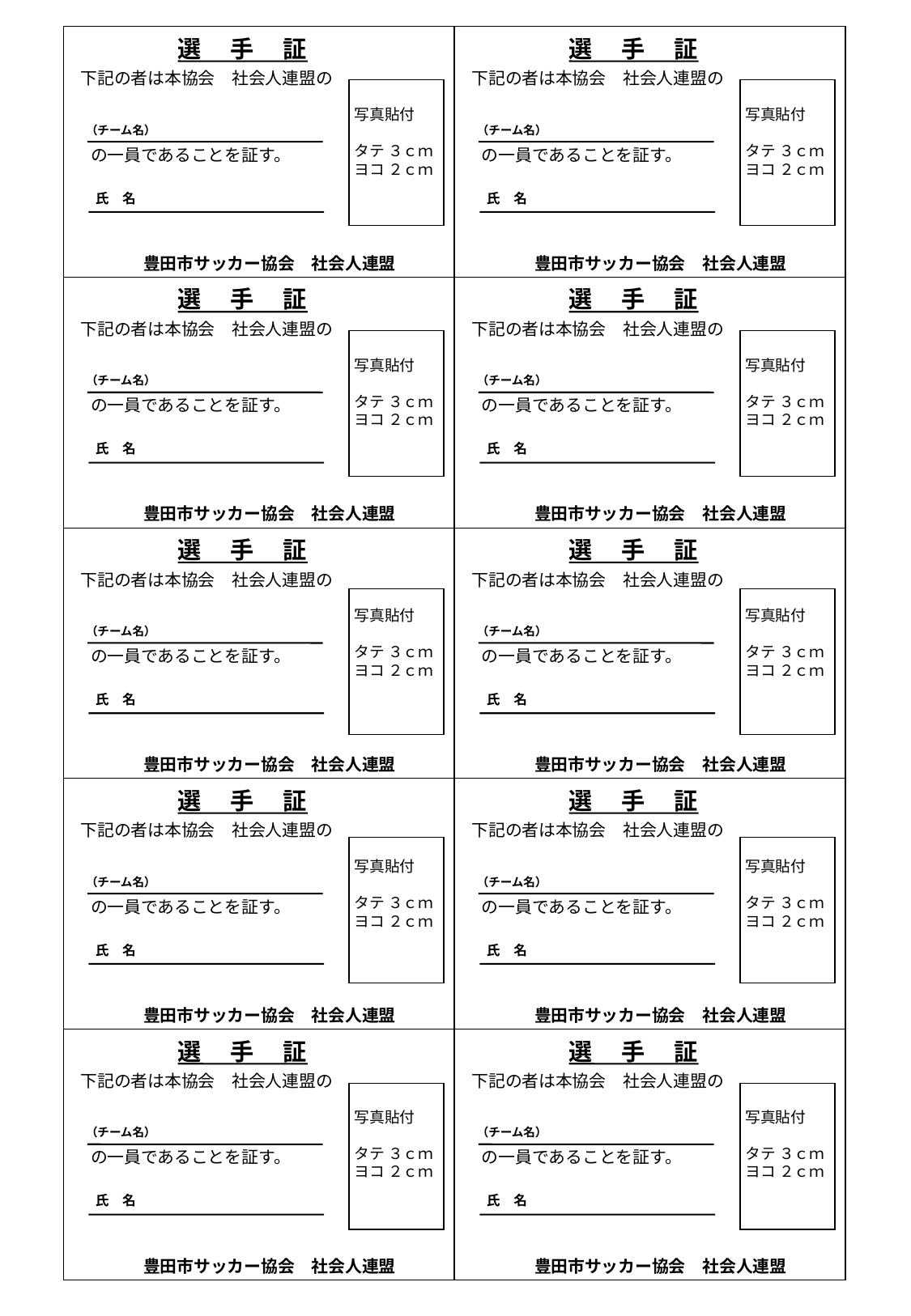

選　 手　 証
選　 手　 証

下記の者は本協会　社会人連盟の
下記の者は本協会　社会人連盟の
写真貼付

タテ ３ｃｍ
ヨコ ２ｃｍ
写真貼付

タテ ３ｃｍ
ヨコ ２ｃｍ
（チーム名）
（チーム名）
の一員であることを証す。
の一員であることを証す。

氏　名
氏　名

豊田市サッカー協会　社会人連盟
豊田市サッカー協会　社会人連盟

選　 手　 証
選　 手　 証

下記の者は本協会　社会人連盟の
下記の者は本協会　社会人連盟の
写真貼付

タテ ３ｃｍ
ヨコ ２ｃｍ
写真貼付

タテ ３ｃｍ
ヨコ ２ｃｍ
（チーム名）
（チーム名）
の一員であることを証す。
の一員であることを証す。

氏　名
氏　名

豊田市サッカー協会　社会人連盟
豊田市サッカー協会　社会人連盟

選　 手　 証
選　 手　 証

下記の者は本協会　社会人連盟の
下記の者は本協会　社会人連盟の
写真貼付

タテ ３ｃｍ
ヨコ ２ｃｍ
写真貼付

タテ ３ｃｍ
ヨコ ２ｃｍ
（チーム名）
（チーム名）
の一員であることを証す。
の一員であることを証す。

氏　名
氏　名

豊田市サッカー協会　社会人連盟
豊田市サッカー協会　社会人連盟

選　 手　 証
選　 手　 証

下記の者は本協会　社会人連盟の
下記の者は本協会　社会人連盟の
写真貼付

タテ ３ｃｍ
ヨコ ２ｃｍ
写真貼付

タテ ３ｃｍ
ヨコ ２ｃｍ
（チーム名）
（チーム名）
の一員であることを証す。
の一員であることを証す。

氏　名
氏　名

豊田市サッカー協会　社会人連盟
豊田市サッカー協会　社会人連盟

選　 手　 証
選　 手　 証

下記の者は本協会　社会人連盟の
下記の者は本協会　社会人連盟の
写真貼付

タテ ３ｃｍ
ヨコ ２ｃｍ
写真貼付

タテ ３ｃｍ
ヨコ ２ｃｍ
（チーム名）
（チーム名）
の一員であることを証す。
の一員であることを証す。

氏　名
氏　名

豊田市サッカー協会　社会人連盟
豊田市サッカー協会　社会人連盟